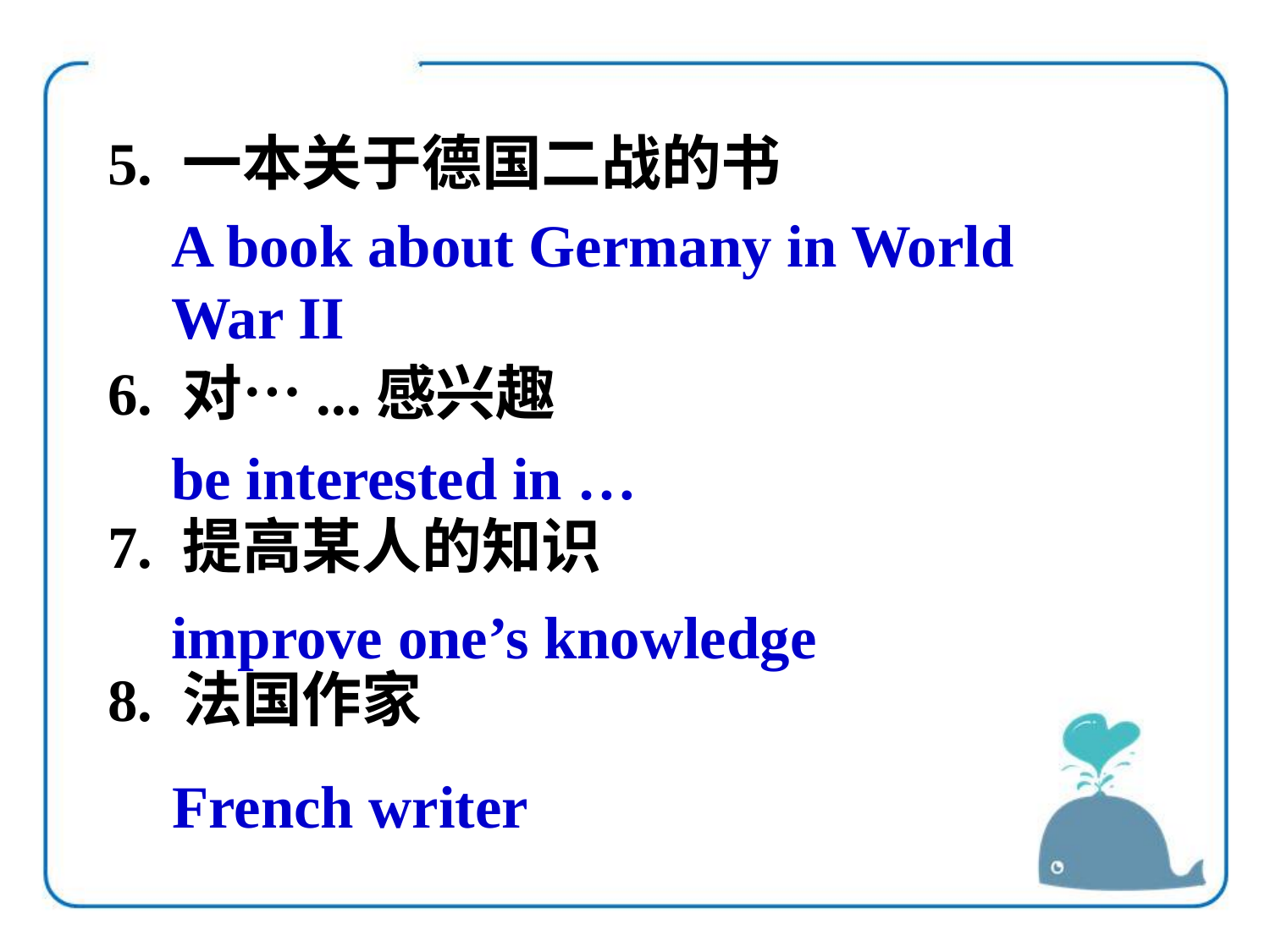

5. 一本关于德国二战的书

6. 对…...感兴趣

7. 提高某人的知识

8. 法国作家
A book about Germany in World War II
be interested in …
improve one’s knowledge
French writer